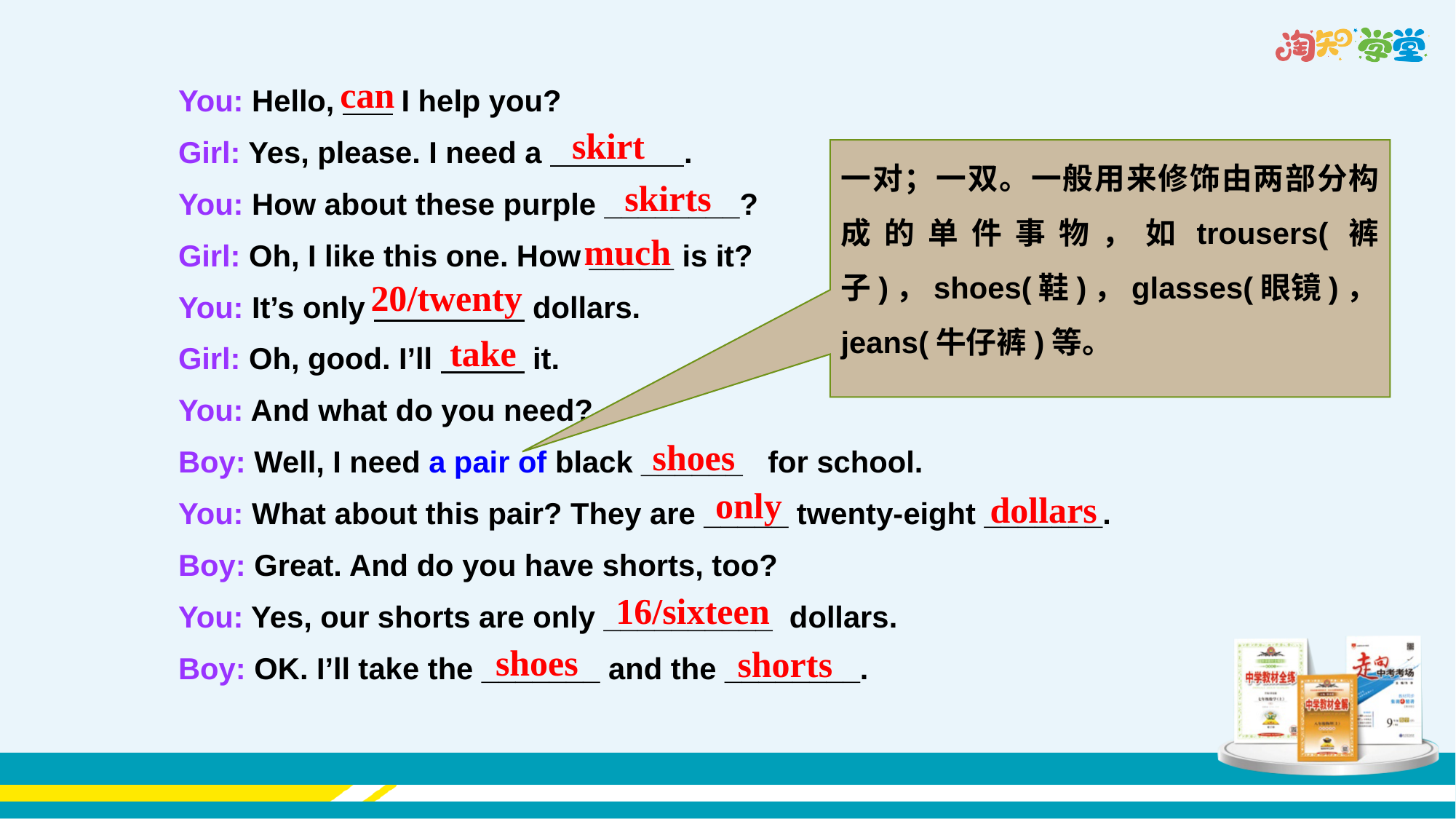

can
You: Hello,        I help you?
Girl: Yes, please. I need a                 .
You: How about these purple ________?
Girl: Oh, I like this one. How _____ is it?
You: It’s only                    dollars.
Girl: Oh, good. I’ll            it.
You: And what do you need?
Boy: Well, I need a pair of black ______   for school.
You: What about this pair? They are _____ twenty-eight _______.
Boy: Great. And do you have shorts, too?
You: Yes, our shorts are only __________  dollars.
Boy: OK. I’ll take the _______ and the ________.
skirt
一对；一双。一般用来修饰由两部分构成的单件事物，如trousers(裤子)，shoes(鞋)，glasses(眼镜)，jeans(牛仔裤)等。

skirts
much
20/twenty
take

shoes
only
dollars
16/sixteen
shoes
shorts